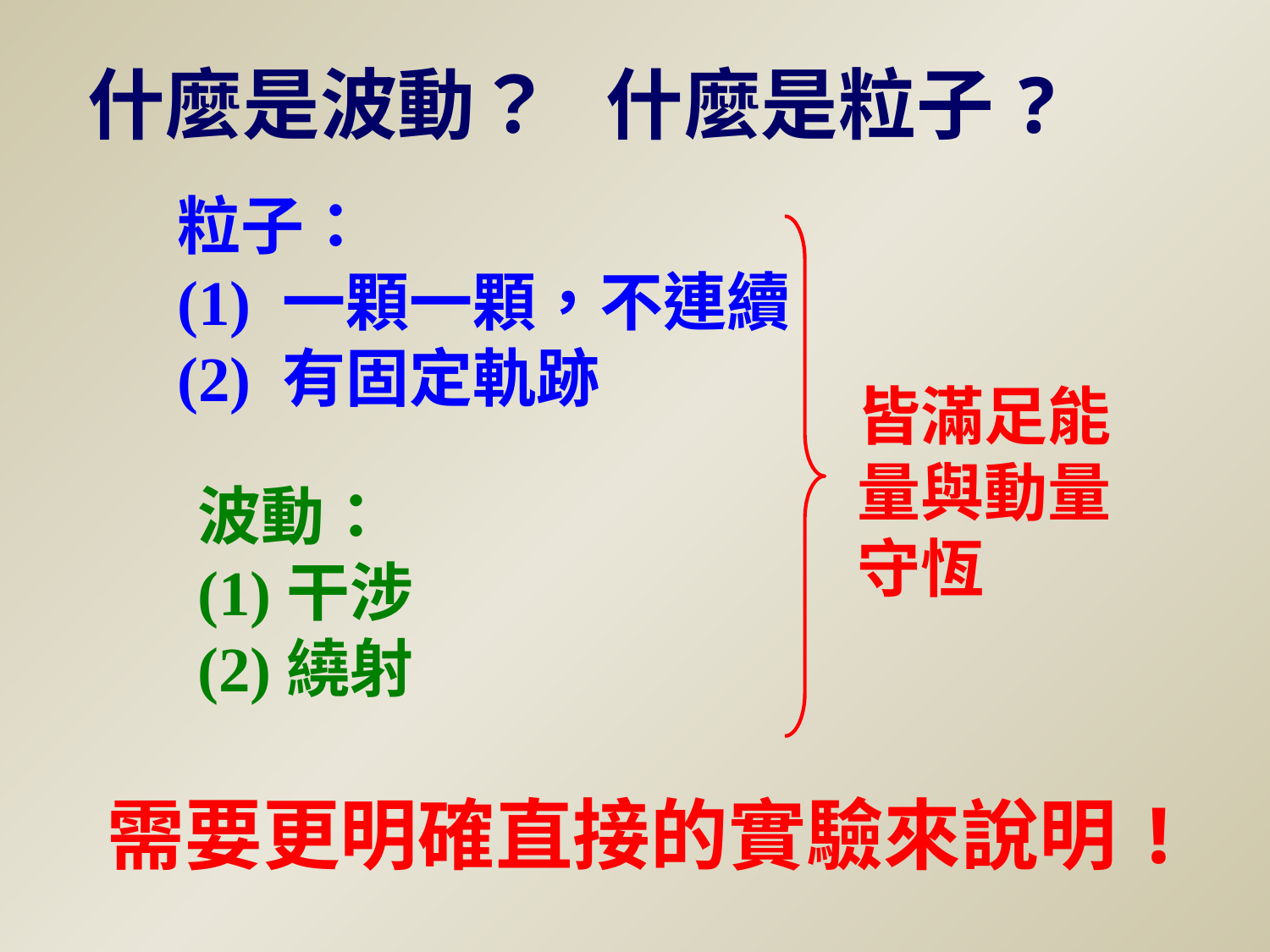

什麼是波動？   什麼是粒子?

粒子：
(1) 一顆一顆，不連續
(2) 有固定軌跡

皆滿足能量與動量守恆
波動：
(1)干涉
(2)繞射
需要更明確直接的實驗來說明!